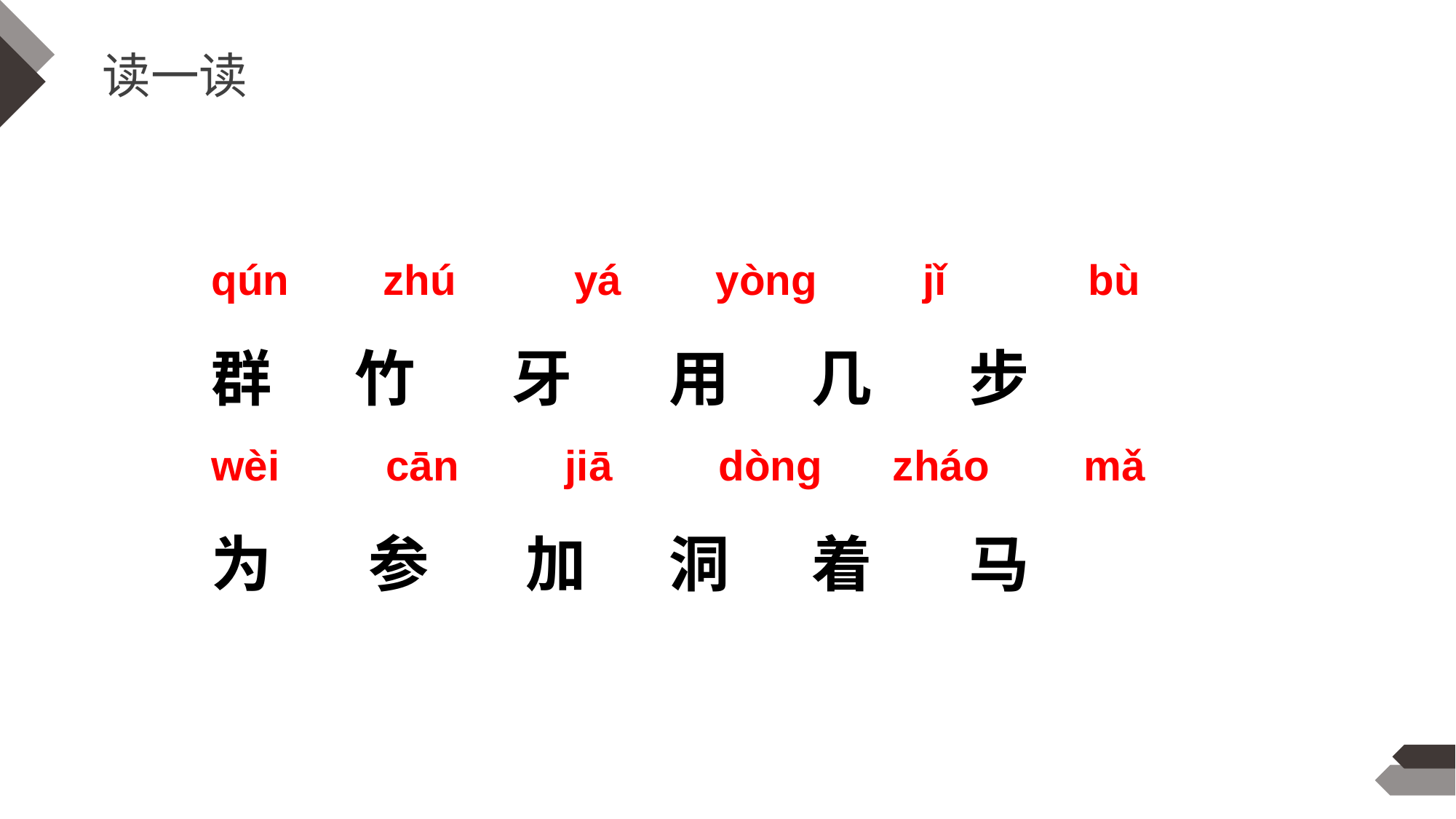

读一读
qún        zhú          yá        yònɡ         jǐ            bù
群      竹       牙       用      几       步
wèi         cān         jiā         dònɡ      zháo        mǎ
为       参       加      洞      着       马